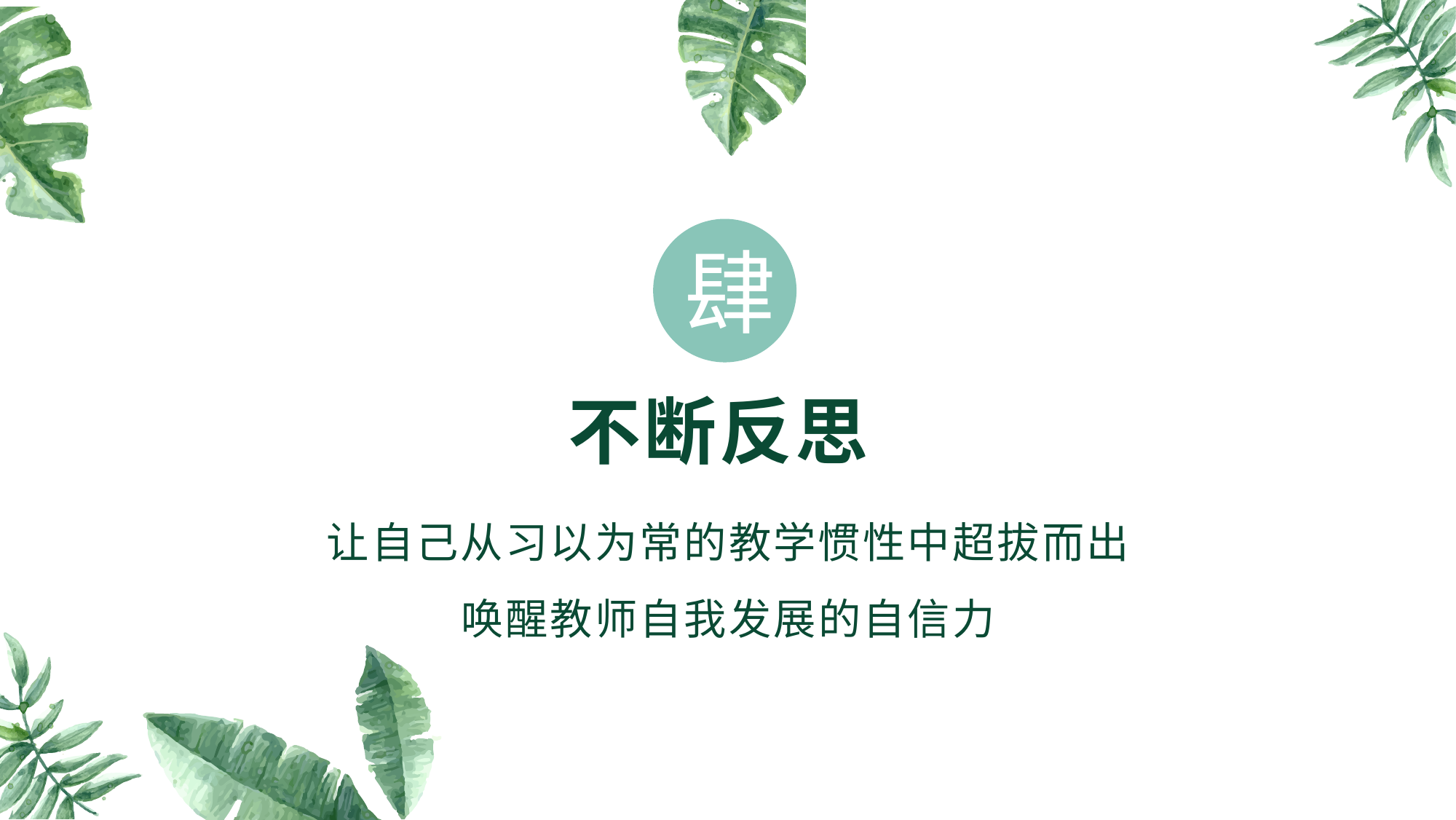

肆
# 不断反思
让自己从习以为常的教学惯性中超拔而出
唤醒教师自我发展的自信力